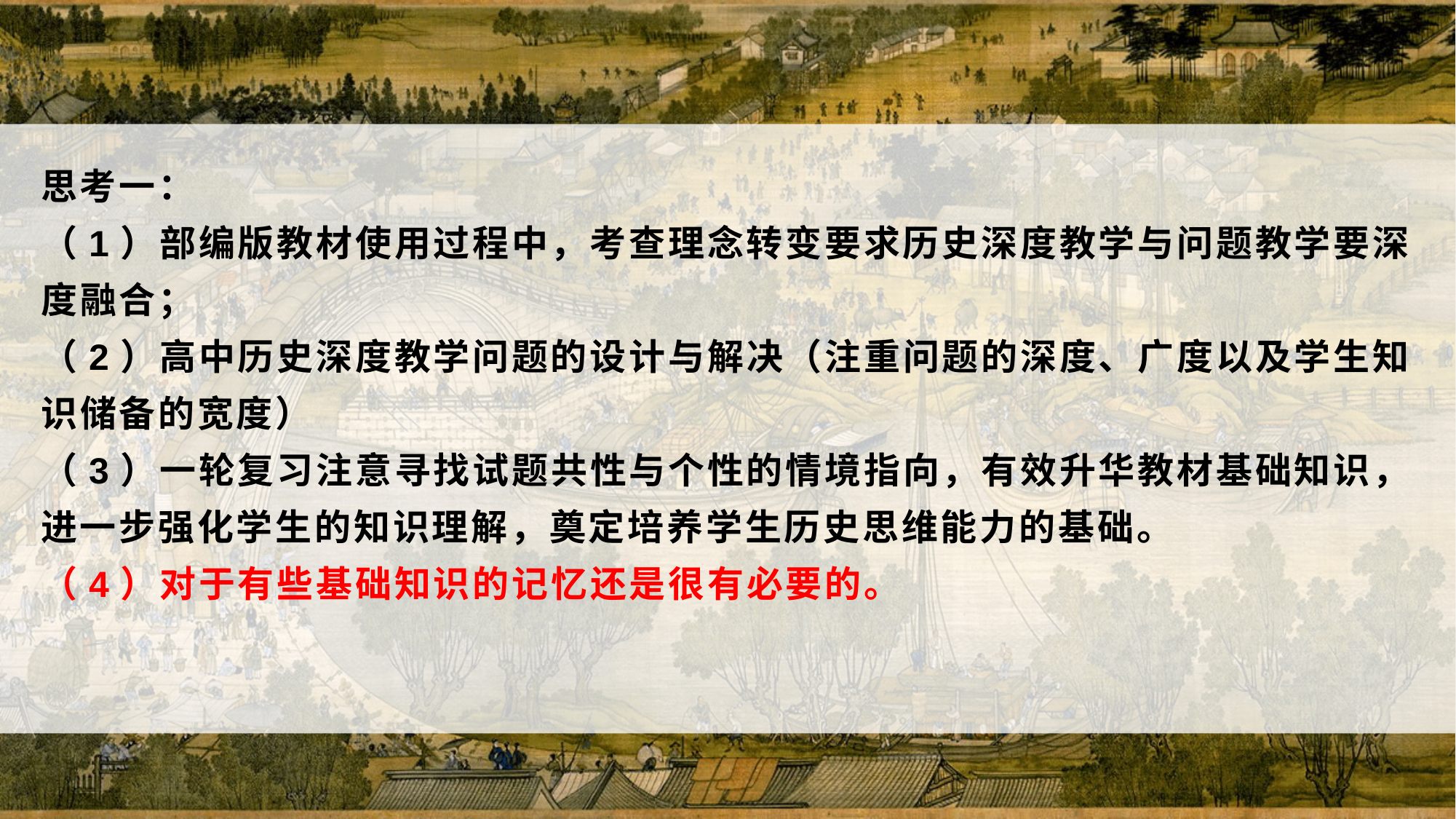

思考一：
（1）部编版教材使用过程中，考查理念转变要求历史深度教学与问题教学要深度融合；
（2）高中历史深度教学问题的设计与解决（注重问题的深度、广度以及学生知识储备的宽度）
（3）一轮复习注意寻找试题共性与个性的情境指向，有效升华教材基础知识，进一步强化学生的知识理解，奠定培养学生历史思维能力的基础。
（4）对于有些基础知识的记忆还是很有必要的。